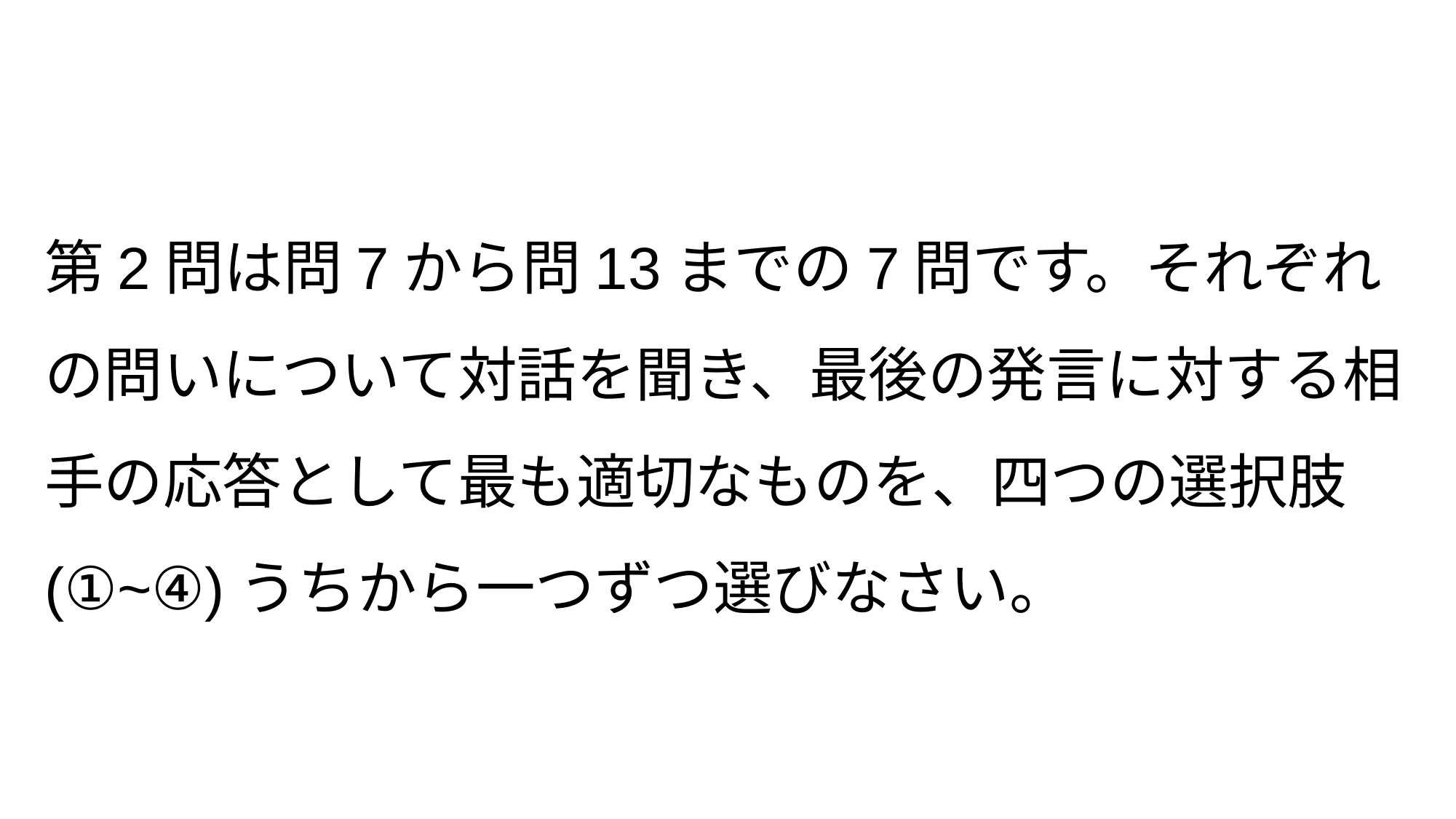

第2問は問7から問13までの7問です。それぞれの問いについて対話を聞き、最後の発言に対する相手の応答として最も適切なものを、四つの選択肢(①~④)うちから一つずつ選びなさい。